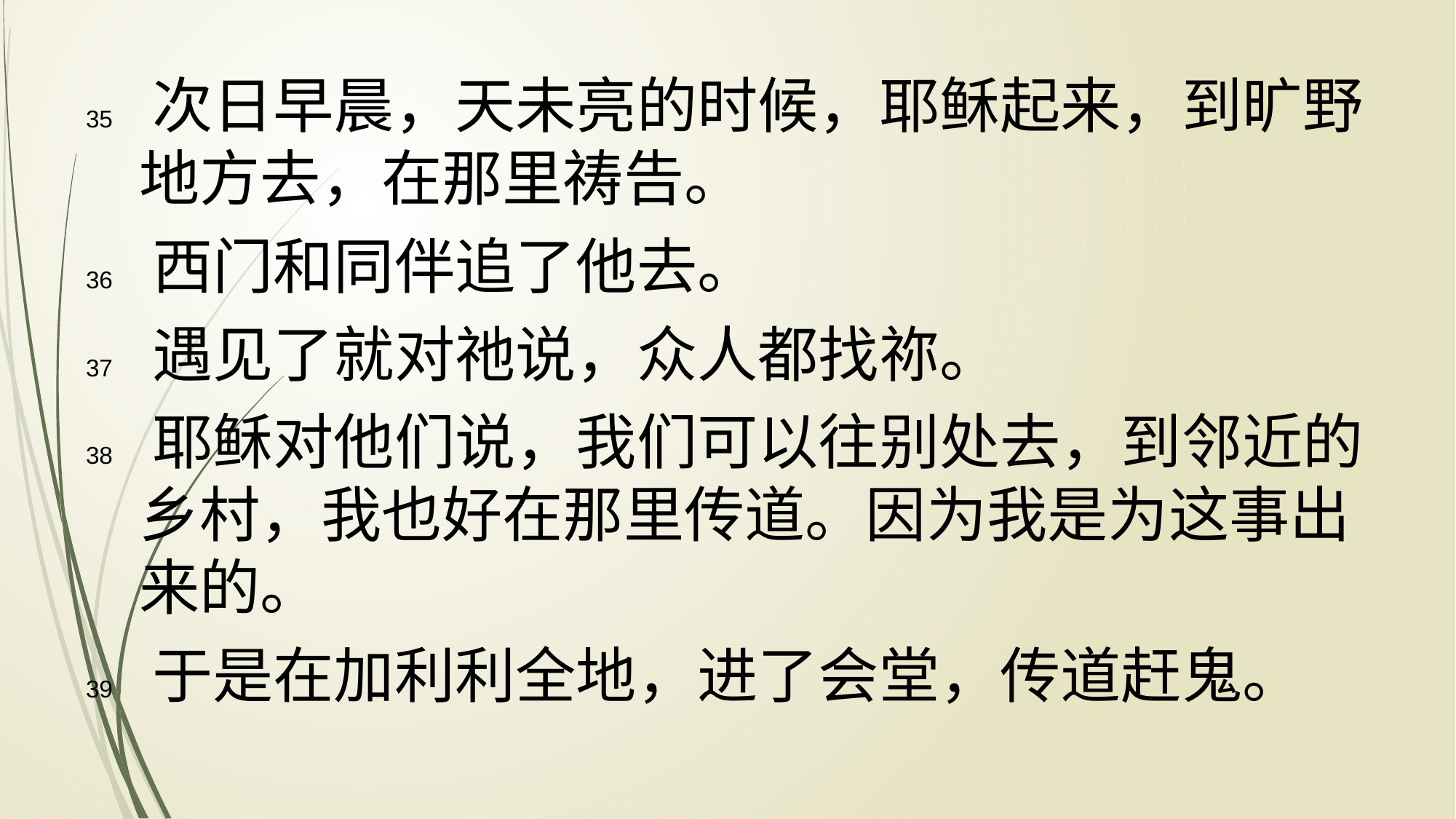

35     次日早晨，天未亮的时候，耶稣起来，到旷野地方去，在那里祷告。
36     西门和同伴追了他去。
37     遇见了就对祂说，众人都找祢。
38     耶稣对他们说，我们可以往别处去，到邻近的乡村，我也好在那里传道。因为我是为这事出来的。
39     于是在加利利全地，进了会堂，传道赶鬼。